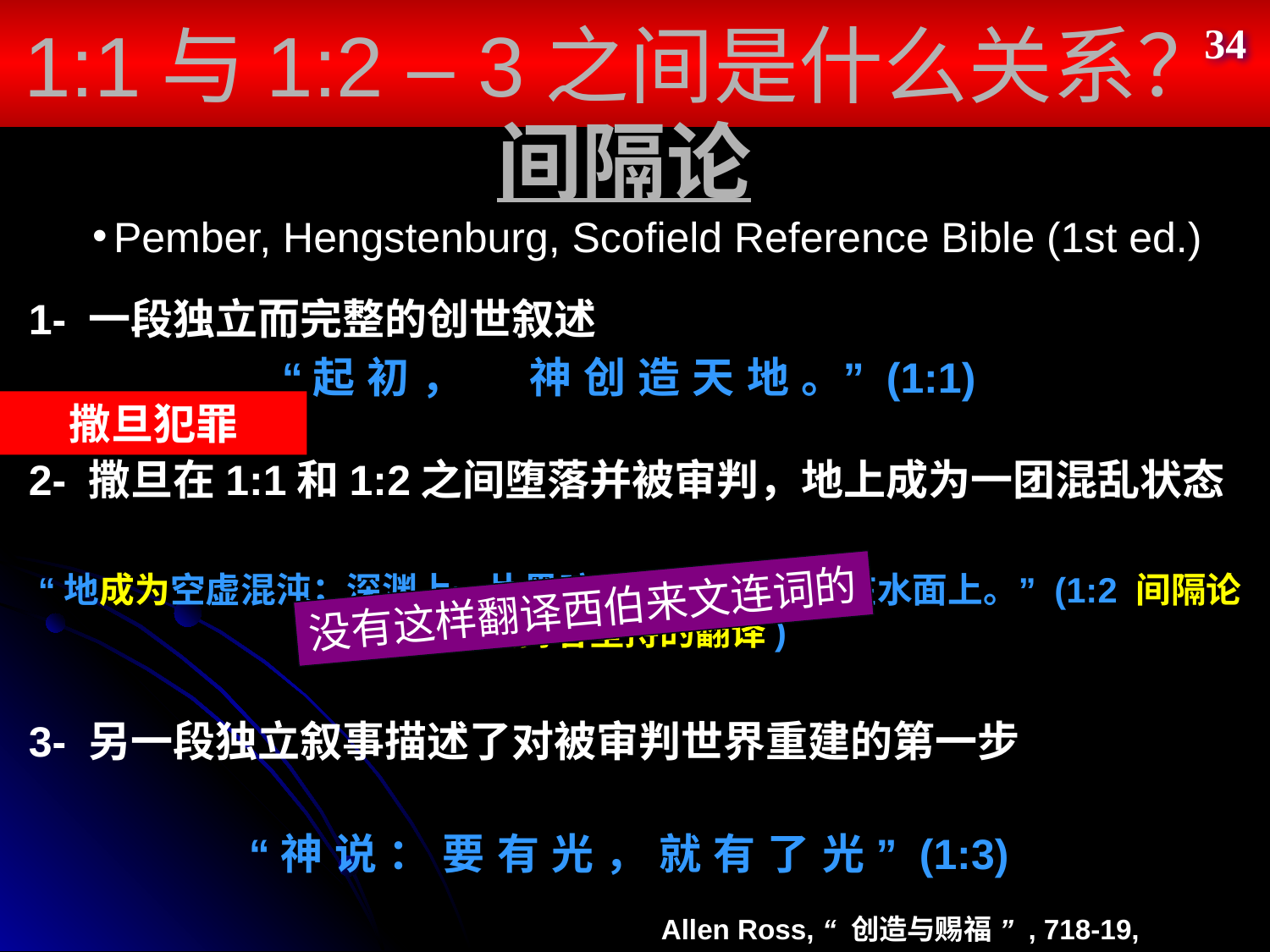

1:1与1:2 – 3之间是什么关系？
34
# 间隔论

Pember, Hengstenburg, Scofield Reference Bible (1st ed.)
1- 一段独立而完整的创世叙述
“起 初 ， 　 神 创 造 天 地 。” (1:1)

撒旦犯罪
2- 撒旦在1:1和1:2之间堕落并被审判，地上成为一团混乱状态
“地成为空虚混沌；深渊上一片黑暗；　神的灵运行在水面上。” (1:2 间隔论支持者坚持的翻译)
没有这样翻译西伯来文连词的
3- 另一段独立叙事描述了对被审判世界重建的第一步
“神 说 ： 要 有 光 ， 就 有 了 光 ” (1:3)
Allen Ross, “ 创造与赐福 ” , 718-19, 721